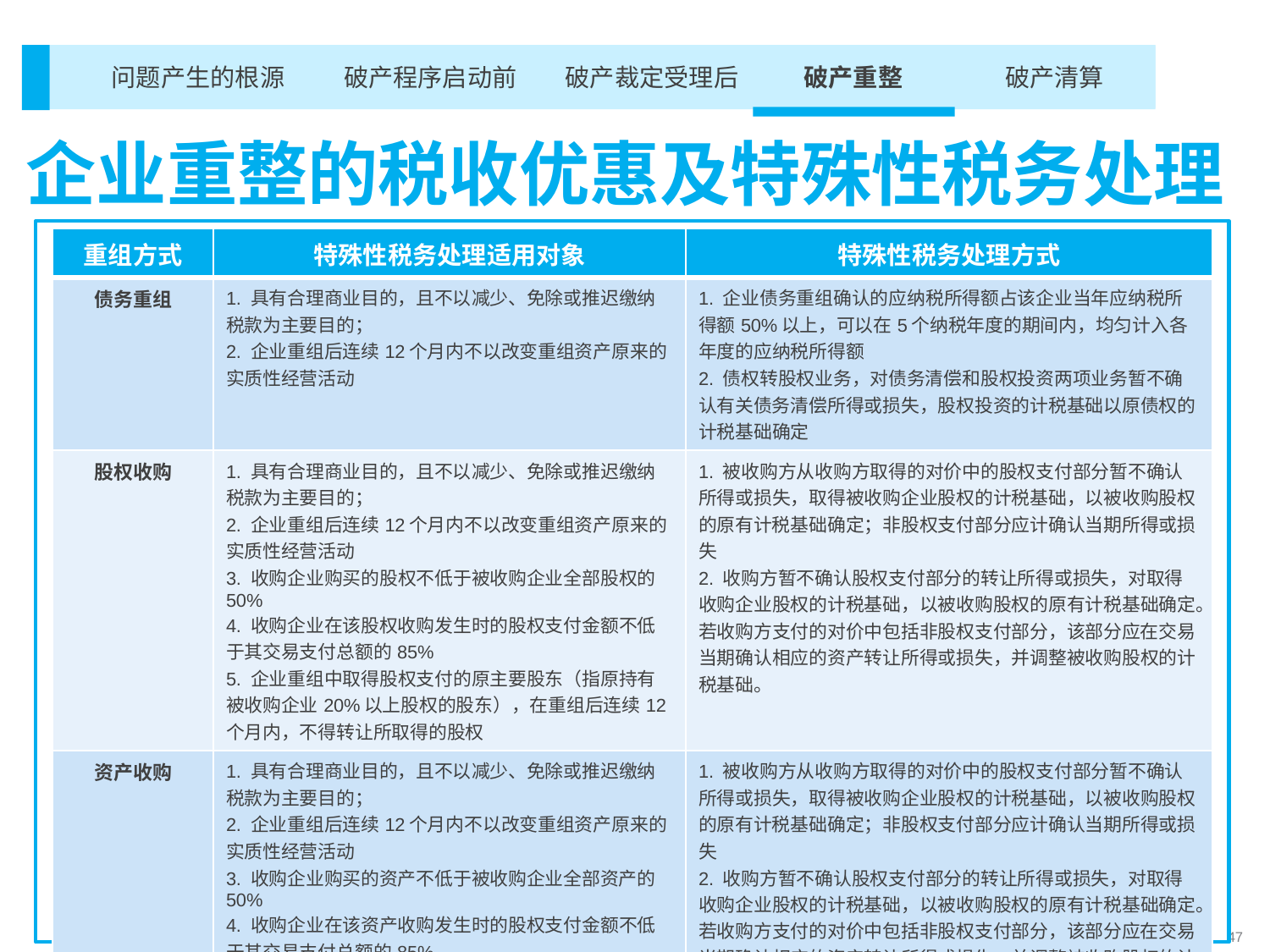

破产重整
破产清算
破产裁定受理后
破产程序启动前
问题产生的根源

企业重整的税收优惠及特殊性税务处理

| 重组方式 | 特殊性税务处理适用对象 | 特殊性税务处理方式 |
| --- | --- | --- |
| 债务重组 | 1. 具有合理商业目的，且不以减少、免除或推迟缴纳税款为主要目的； 2. 企业重组后连续12个月内不以改变重组资产原来的实质性经营活动 | 1. 企业债务重组确认的应纳税所得额占该企业当年应纳税所得额50%以上，可以在5个纳税年度的期间内，均匀计入各年度的应纳税所得额 2. 债权转股权业务，对债务清偿和股权投资两项业务暂不确认有关债务清偿所得或损失，股权投资的计税基础以原债权的计税基础确定 |
| 股权收购 | 1. 具有合理商业目的，且不以减少、免除或推迟缴纳税款为主要目的； 2. 企业重组后连续12个月内不以改变重组资产原来的实质性经营活动 3. 收购企业购买的股权不低于被收购企业全部股权的50% 4. 收购企业在该股权收购发生时的股权支付金额不低于其交易支付总额的85% 5. 企业重组中取得股权支付的原主要股东（指原持有被收购企业20%以上股权的股东），在重组后连续12个月内，不得转让所取得的股权 | 1. 被收购方从收购方取得的对价中的股权支付部分暂不确认所得或损失，取得被收购企业股权的计税基础，以被收购股权的原有计税基础确定；非股权支付部分应计确认当期所得或损失 2. 收购方暂不确认股权支付部分的转让所得或损失，对取得收购企业股权的计税基础，以被收购股权的原有计税基础确定。若收购方支付的对价中包括非股权支付部分，该部分应在交易当期确认相应的资产转让所得或损失，并调整被收购股权的计税基础。 |
| 资产收购 | 1. 具有合理商业目的，且不以减少、免除或推迟缴纳税款为主要目的； 2. 企业重组后连续12个月内不以改变重组资产原来的实质性经营活动 3. 收购企业购买的资产不低于被收购企业全部资产的50% 4. 收购企业在该资产收购发生时的股权支付金额不低于其交易支付总额的85% 5. 企业重组中取得股权支付的原主要股东（指原持有被收购企业20%以上股权的股东），在重组后连续12个月内，不得转让所取得的股权 | 1. 被收购方从收购方取得的对价中的股权支付部分暂不确认所得或损失，取得被收购企业股权的计税基础，以被收购股权的原有计税基础确定；非股权支付部分应计确认当期所得或损失 2. 收购方暂不确认股权支付部分的转让所得或损失，对取得收购企业股权的计税基础，以被收购股权的原有计税基础确定。若收购方支付的对价中包括非股权支付部分，该部分应在交易当期确认相应的资产转让所得或损失，并调整被收购股权的计税基础。 |
47